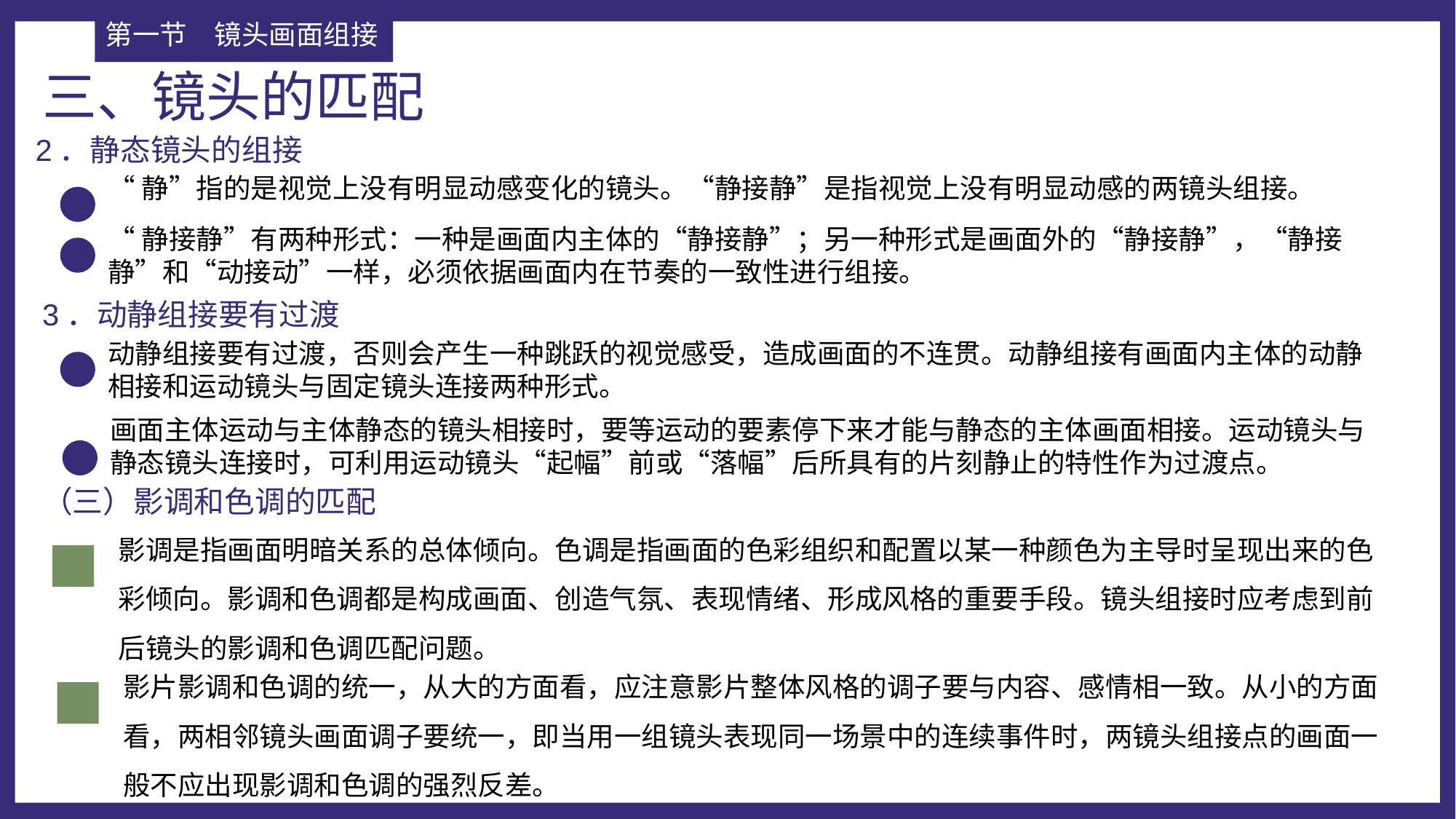

第一节	镜头画面组接
三、镜头的匹配
2．静态镜头的组接
“静”指的是视觉上没有明显动感变化的镜头。“静接静”是指视觉上没有明显动感的两镜头组接。

“静接静”有两种形式：一种是画面内主体的“静接静”；另一种形式是画面外的“静接静”，“静接静”和“动接动”一样，必须依据画面内在节奏的一致性进行组接。

3．动静组接要有过渡
动静组接要有过渡，否则会产生一种跳跃的视觉感受，造成画面的不连贯。动静组接有画面内主体的动静相接和运动镜头与固定镜头连接两种形式。

画面主体运动与主体静态的镜头相接时，要等运动的要素停下来才能与静态的主体画面相接。运动镜头与静态镜头连接时，可利用运动镜头“起幅”前或“落幅”后所具有的片刻静止的特性作为过渡点。

（三）影调和色调的匹配
影调是指画面明暗关系的总体倾向。色调是指画面的色彩组织和配置以某一种颜色为主导时呈现出来的色彩倾向。影调和色调都是构成画面、创造气氛、表现情绪、形成风格的重要手段。镜头组接时应考虑到前后镜头的影调和色调匹配问题。

影片影调和色调的统一，从大的方面看，应注意影片整体风格的调子要与内容、感情相一致。从小的方面看，两相邻镜头画面调子要统一，即当用一组镜头表现同一场景中的连续事件时，两镜头组接点的画面一般不应出现影调和色调的强烈反差。